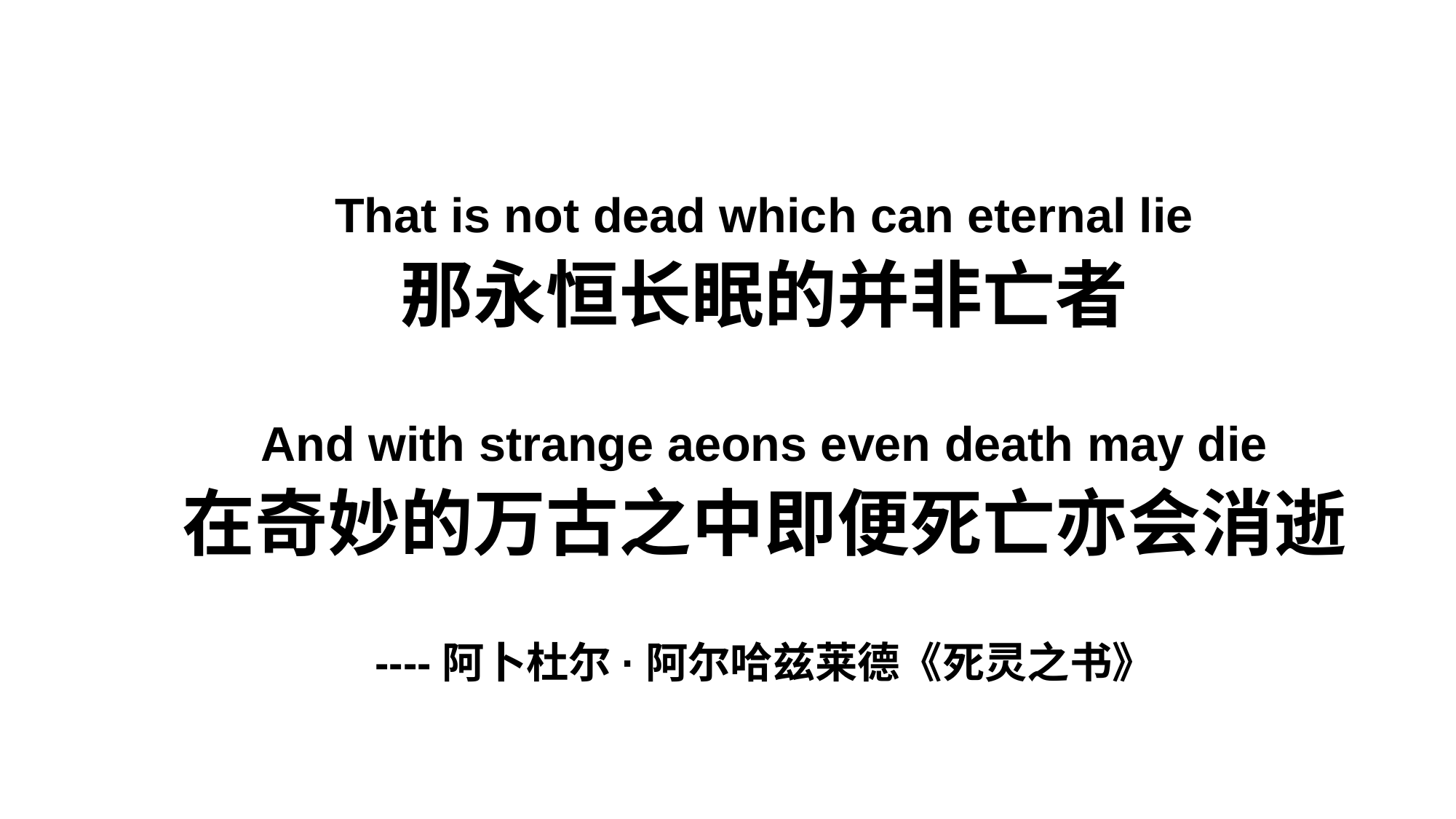

That is not dead which can eternal lie
那永恒长眠的并非亡者

And with strange aeons even death may die
在奇妙的万古之中即便死亡亦会消逝

----阿卜杜尔·阿尔哈兹莱德《死灵之书》